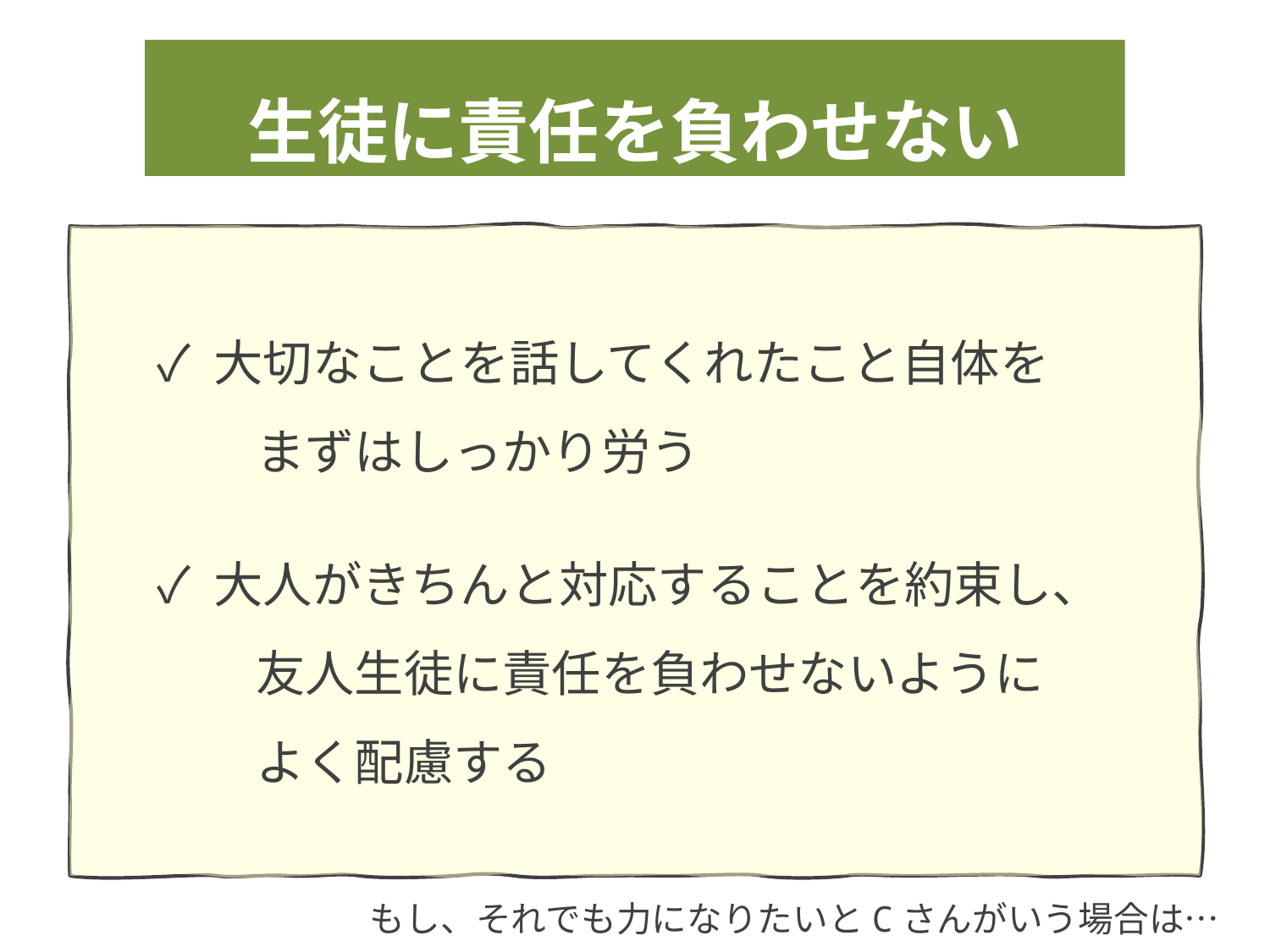

生徒に責任を負わせない

✓ 大切なことを話してくれたこと自体を
　　まずはしっかり労う

✓ 大人がきちんと対応することを約束し、
　　友人生徒に責任を負わせないように
　　よく配慮する
もし、それでも力になりたいとCさんがいう場合は…